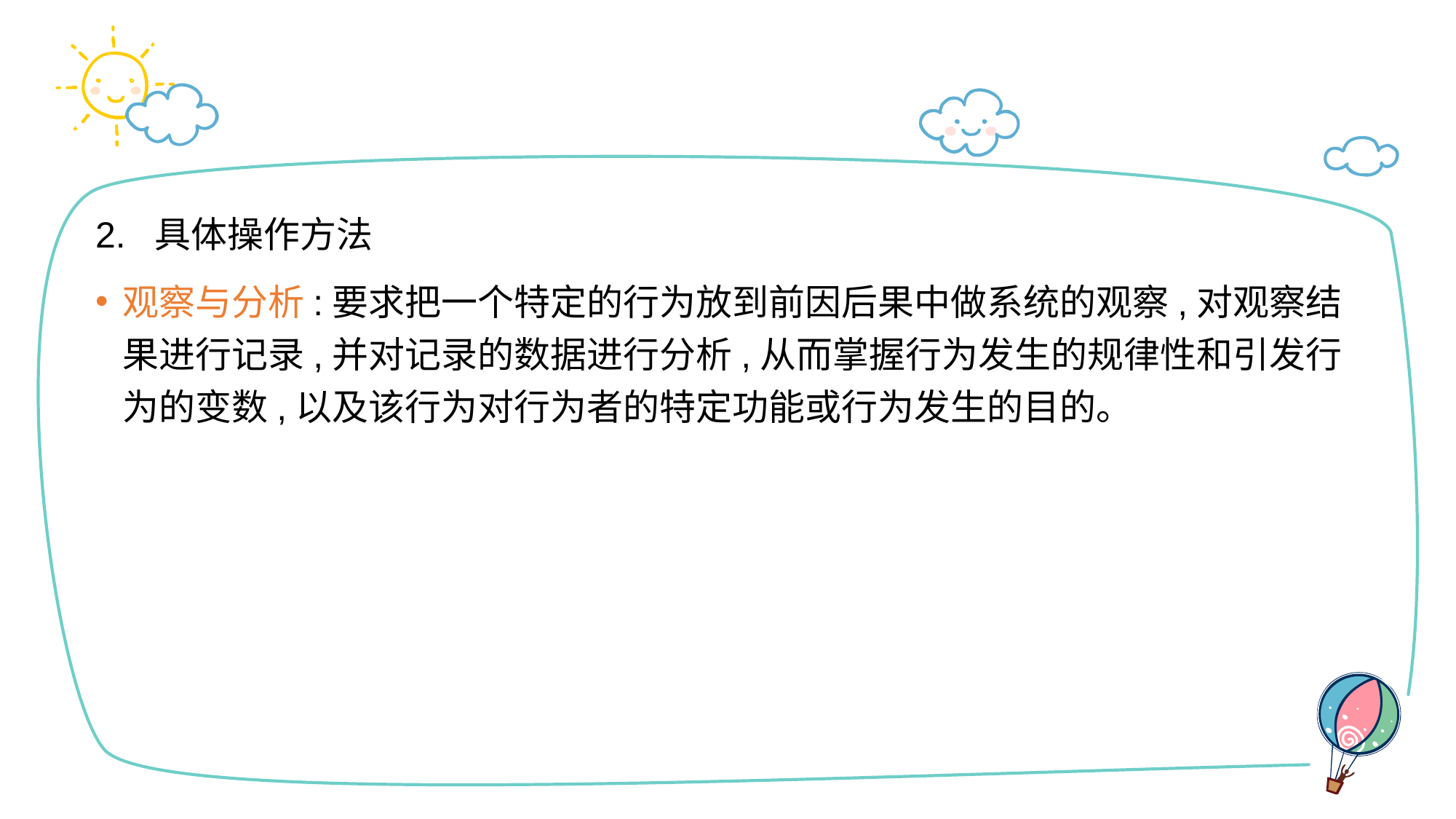

#
2.  具体操作方法
观察与分析:要求把一个特定的行为放到前因后果中做系统的观察,对观察结果进行记录,并对记录的数据进行分析,从而掌握行为发生的规律性和引发行为的变数,以及该行为对行为者的特定功能或行为发生的目的。